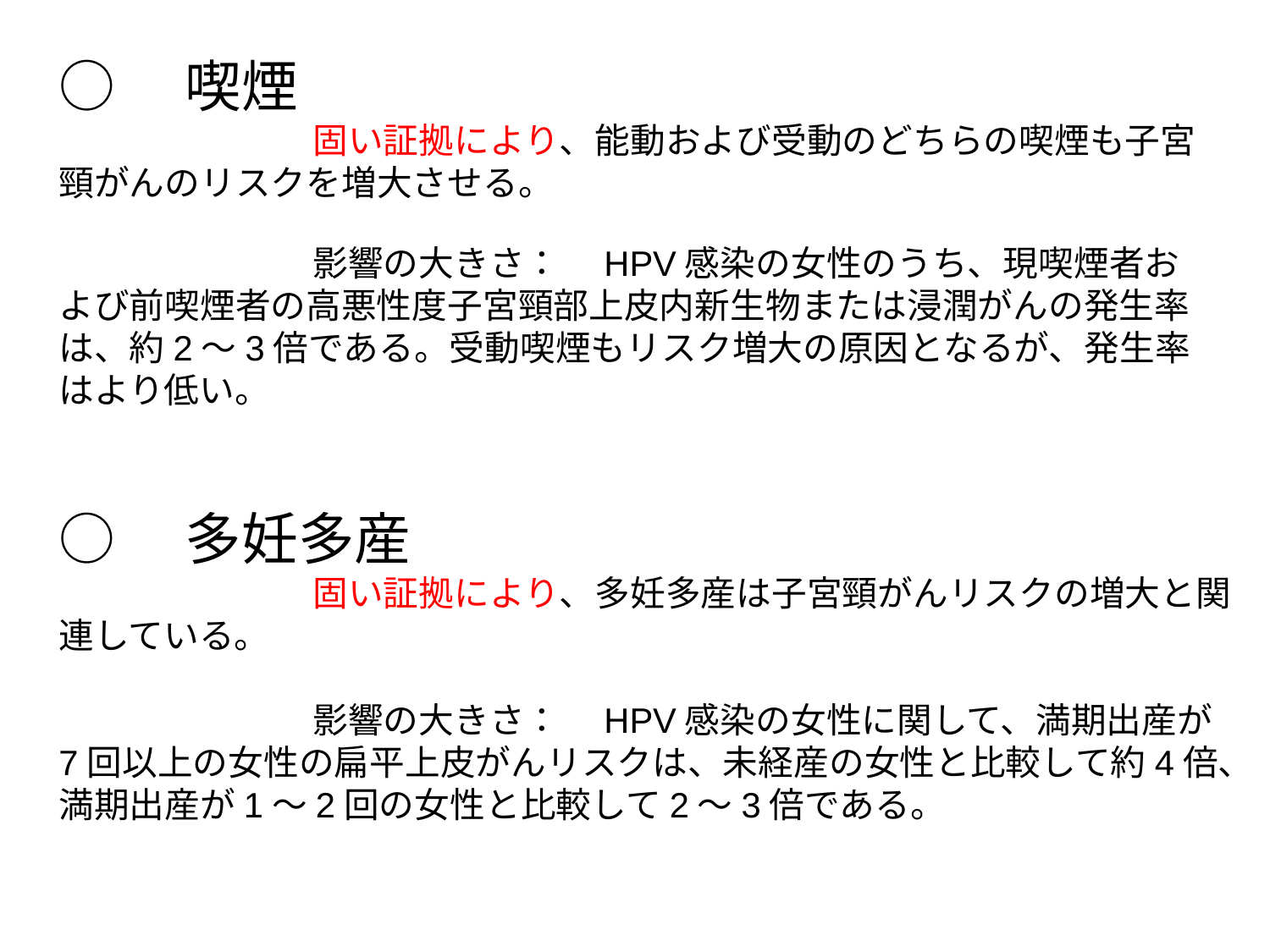

○　喫煙
		固い証拠により、能動および受動のどちらの喫煙も子宮頸がんのリスクを増大させる。

		影響の大きさ：　HPV感染の女性のうち、現喫煙者および前喫煙者の高悪性度子宮頸部上皮内新生物または浸潤がんの発生率は、約2～3倍である。受動喫煙もリスク増大の原因となるが、発生率はより低い。
○　多妊多産
		固い証拠により、多妊多産は子宮頸がんリスクの増大と関連している。

		影響の大きさ：　HPV感染の女性に関して、満期出産が7回以上の女性の扁平上皮がんリスクは、未経産の女性と比較して約4倍、満期出産が1～2回の女性と比較して2～3倍である。